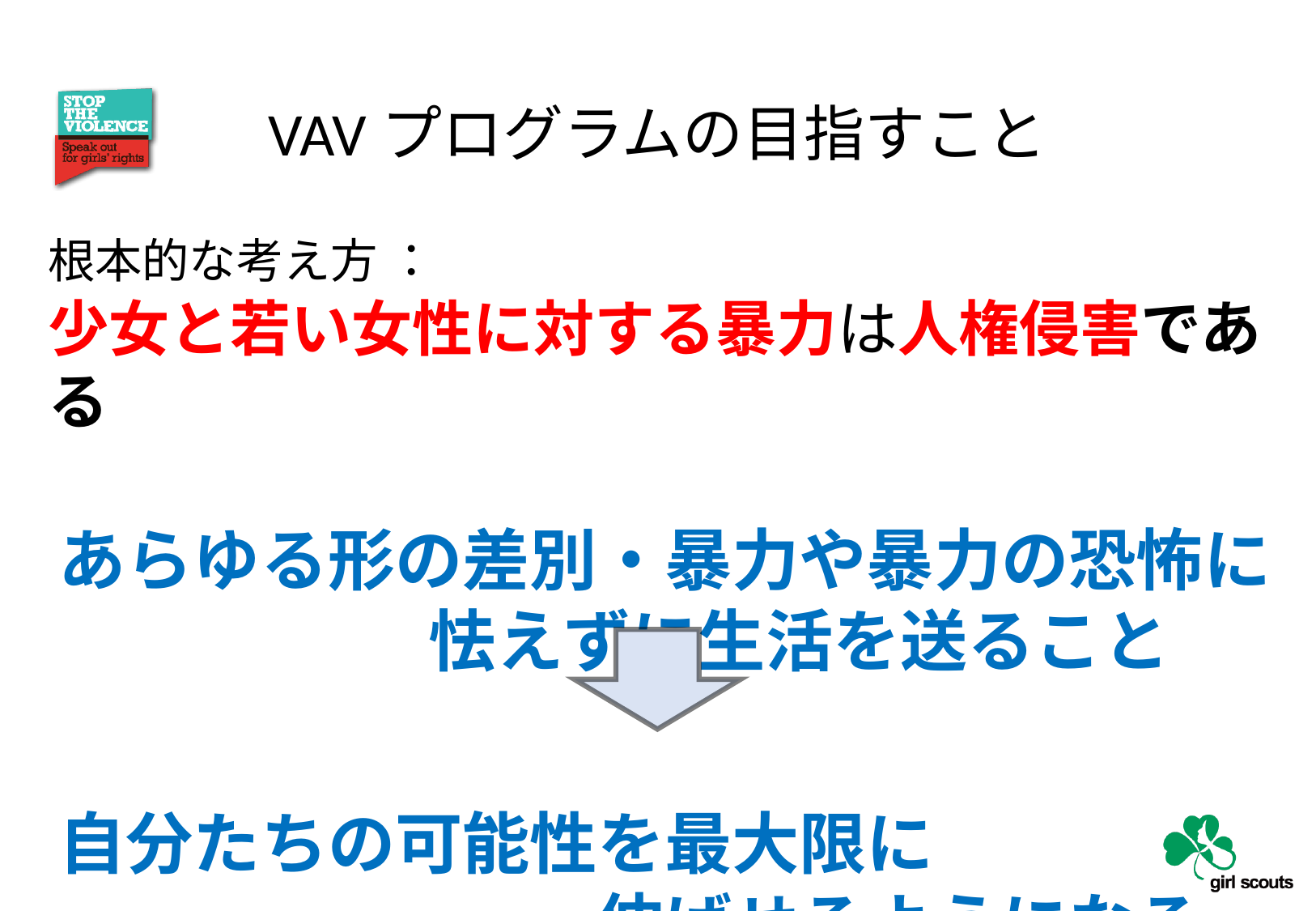

# VAVプログラムの目指すこと
根本的な考え方 ：
少女と若い女性に対する暴力は人権侵害である

あらゆる形の差別・暴力や暴力の恐怖に　　　　怯えずに生活を送ること

自分たちの可能性を最大限に　　　　　　　　　　　　伸ばせるようになる